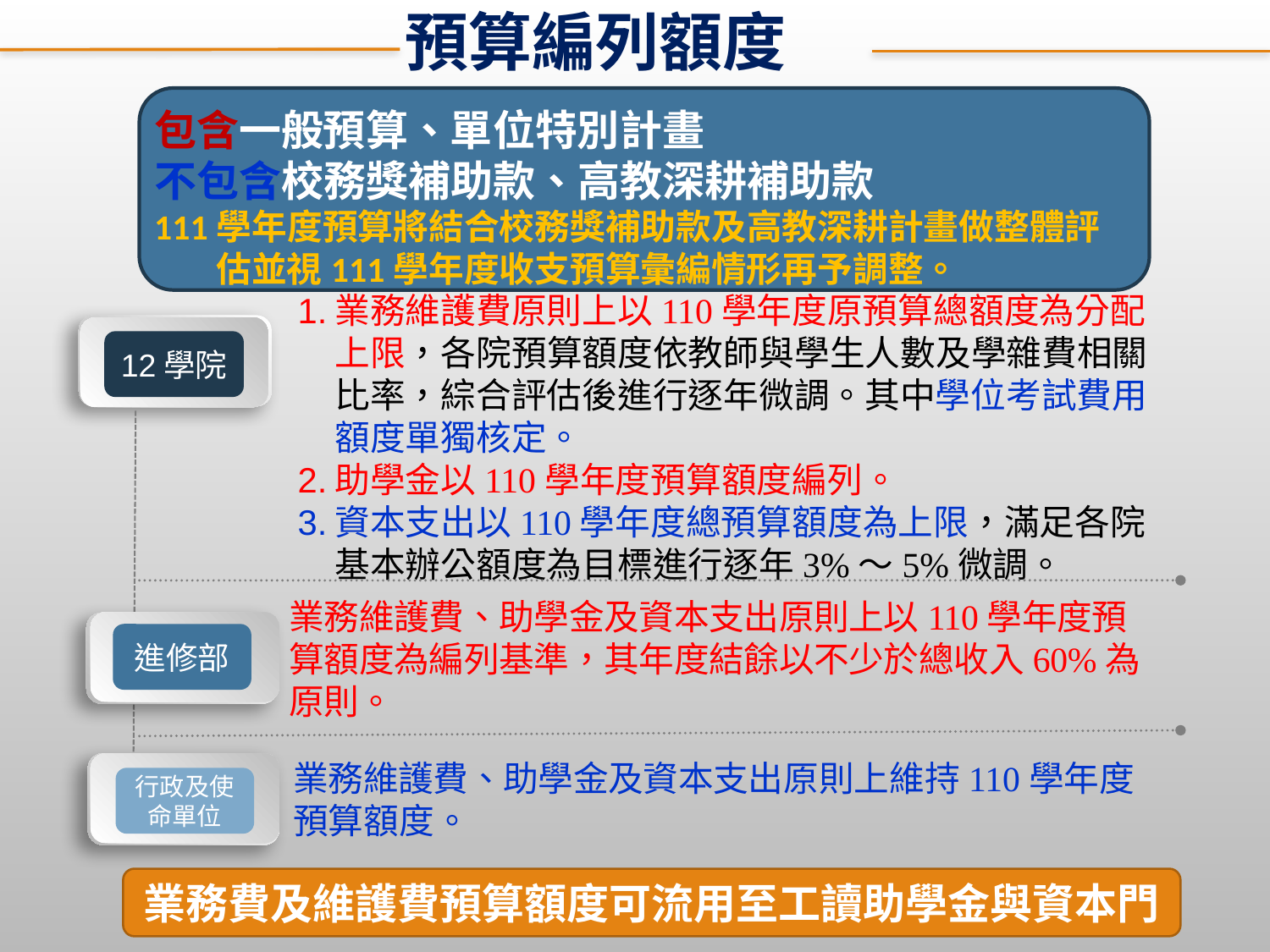

預算編列額度

包含一般預算、單位特別計畫
不包含校務獎補助款、高教深耕補助款
111學年度預算將結合校務獎補助款及高教深耕計畫做整體評估並視111學年度收支預算彙編情形再予調整。

業務維護費原則上以110學年度原預算總額度為分配上限，各院預算額度依教師與學生人數及學雜費相關比率，綜合評估後進行逐年微調。其中學位考試費用額度單獨核定。
助學金以110學年度預算額度編列。
資本支出以110學年度總預算額度為上限，滿足各院基本辦公額度為目標進行逐年3%〜5%微調。

12學院

業務維護費、助學金及資本支出原則上以110學年度預算額度為編列基準，其年度結餘以不少於總收入60%為原則。

進修部
業務維護費、助學金及資本支出原則上維持110學年度預算額度。

行政及使命單位

業務費及維護費預算額度可流用至工讀助學金與資本門